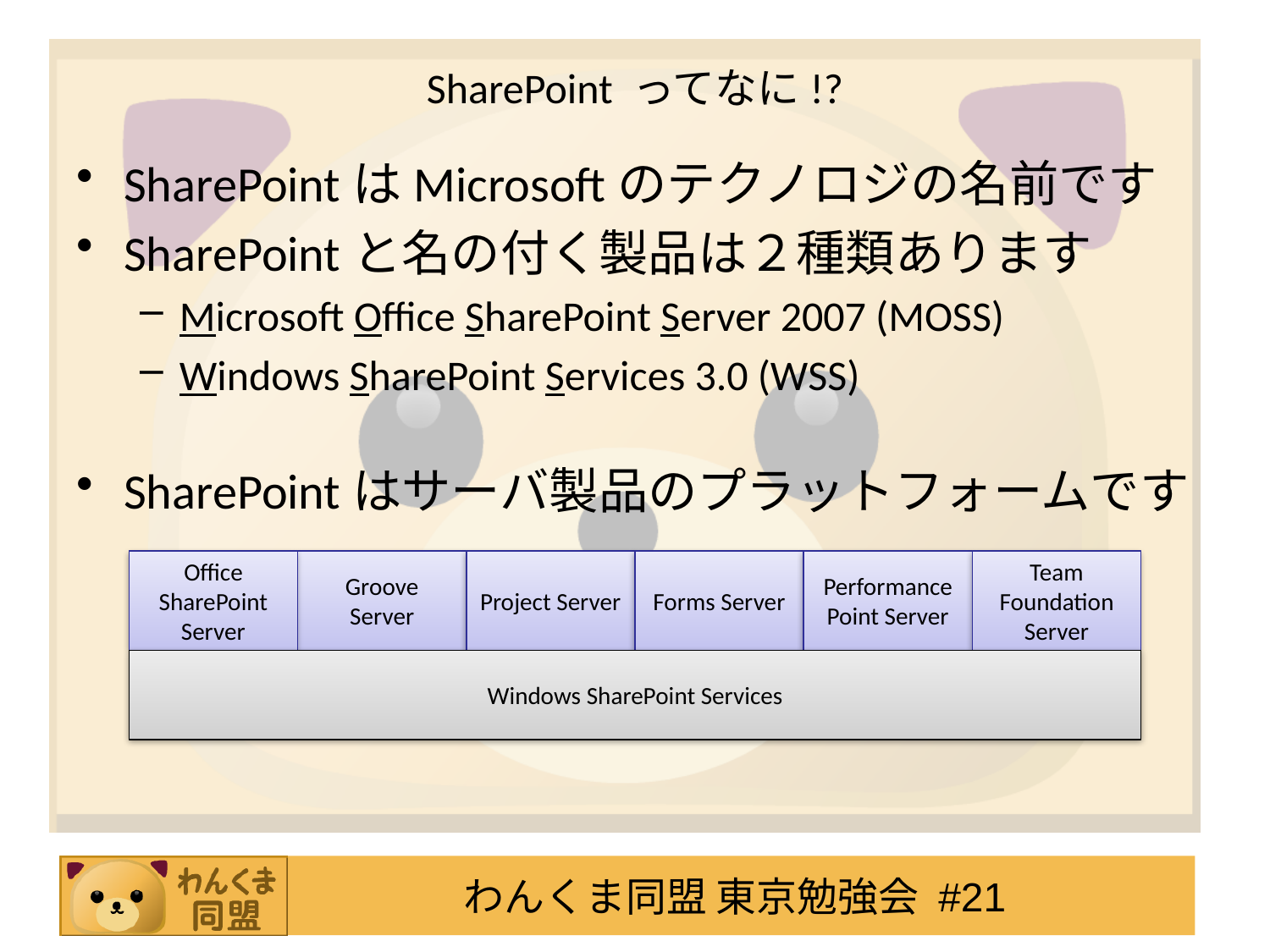

# SharePoint ってなに!?
SharePointはMicrosoftのテクノロジの名前です
SharePointと名の付く製品は２種類あります
Microsoft Office SharePoint Server 2007 (MOSS)
Windows SharePoint Services 3.0 (WSS)
SharePointはサーバ製品のプラットフォームです
Office
SharePoint Server
Groove Server
Project Server
Forms Server
Performance Point Server
Team Foundation Server
Windows SharePoint Services